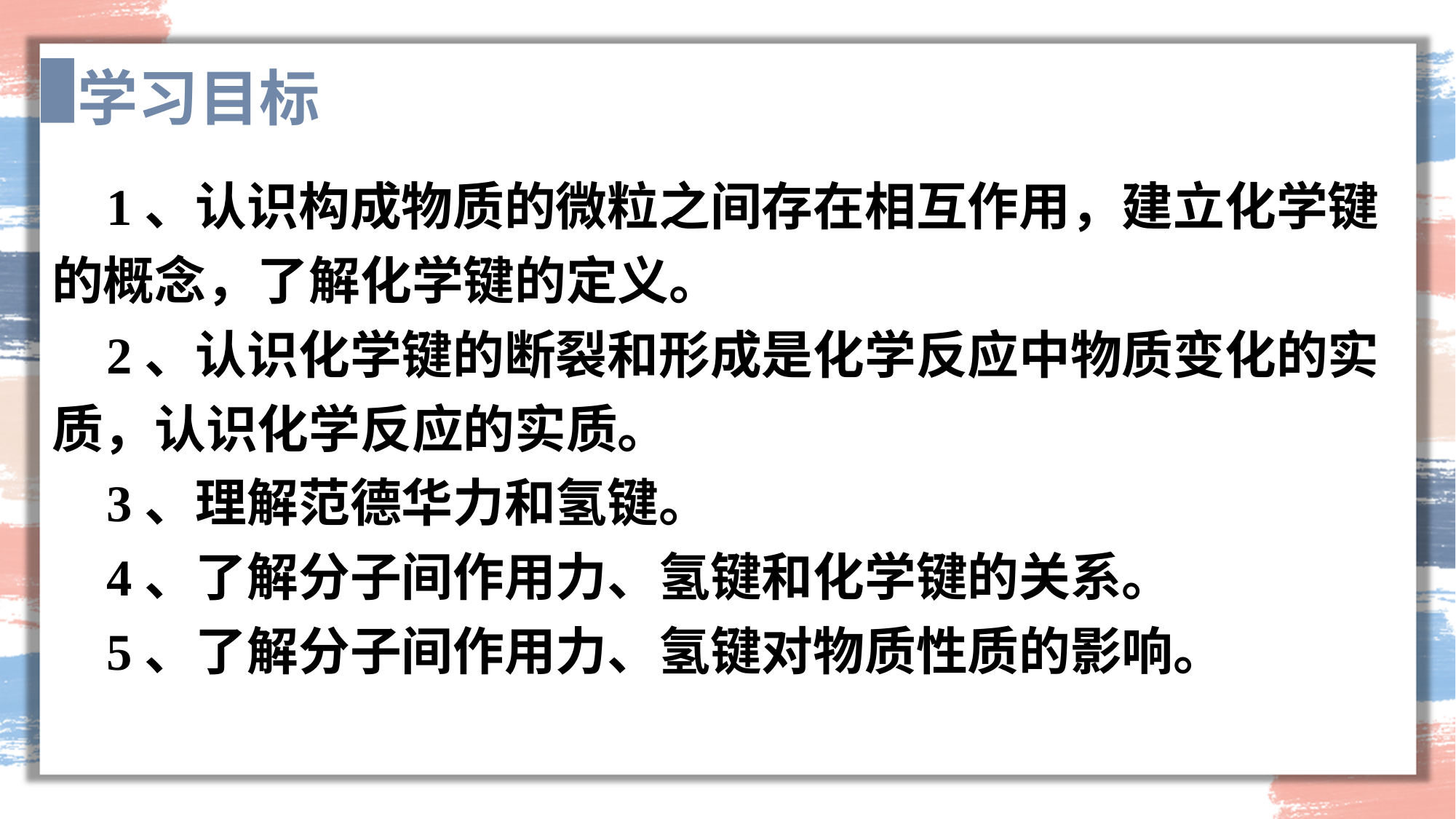

学习目标

1、认识构成物质的微粒之间存在相互作用，建立化学键的概念，了解化学键的定义。
2、认识化学键的断裂和形成是化学反应中物质变化的实质，认识化学反应的实质。
3、理解范德华力和氢键。
4、了解分子间作用力、氢键和化学键的关系。
5、了解分子间作用力、氢键对物质性质的影响。
元素的金属性和非金属性是否也随着原子序数的变化，而呈现周期性的变化？